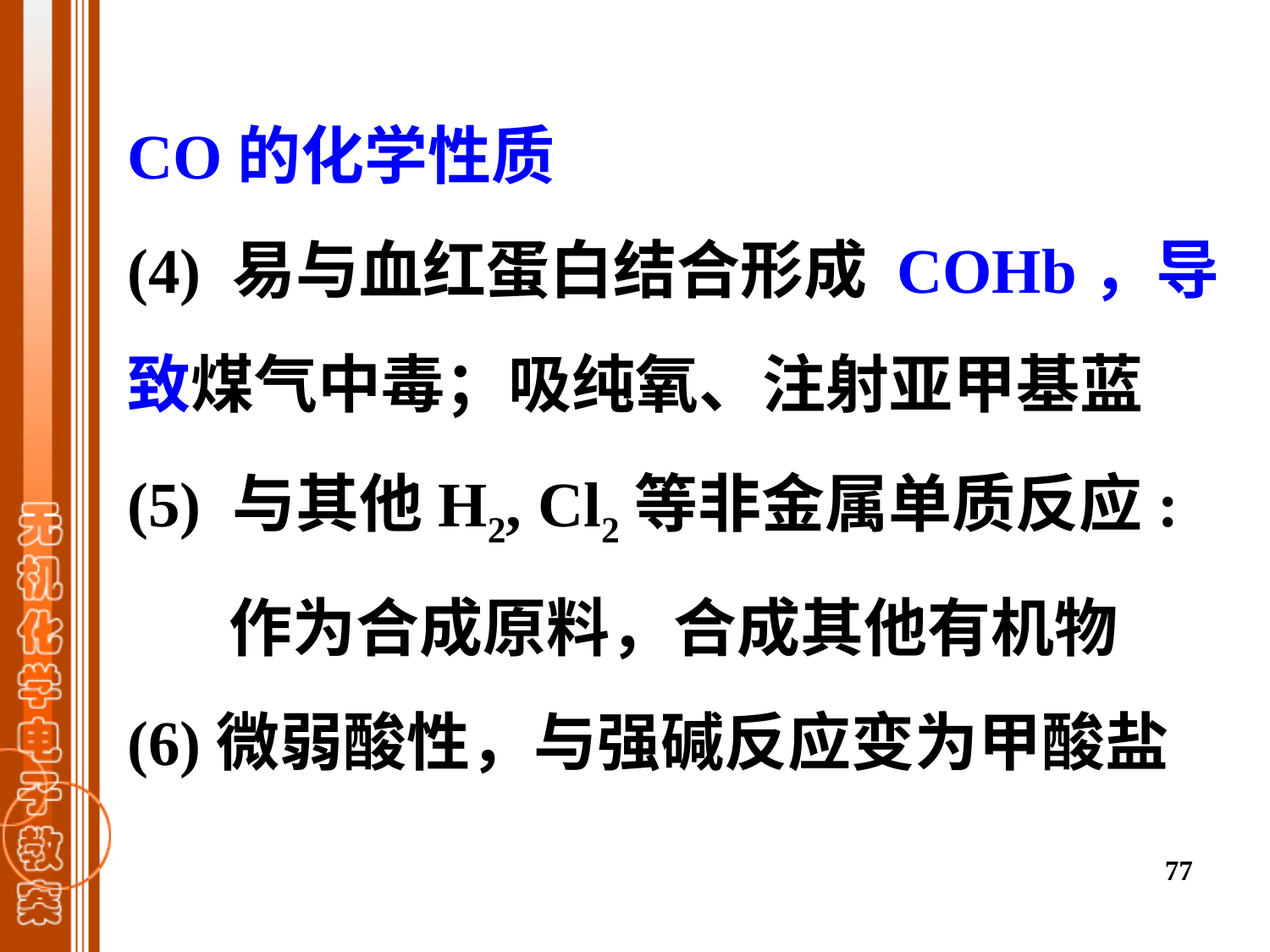

CO的化学性质
(4) 易与血红蛋白结合形成 COHb，导致煤气中毒；吸纯氧、注射亚甲基蓝
(5) 与其他H2, Cl2等非金属单质反应:
      作为合成原料，合成其他有机物
(6)微弱酸性，与强碱反应变为甲酸盐
77